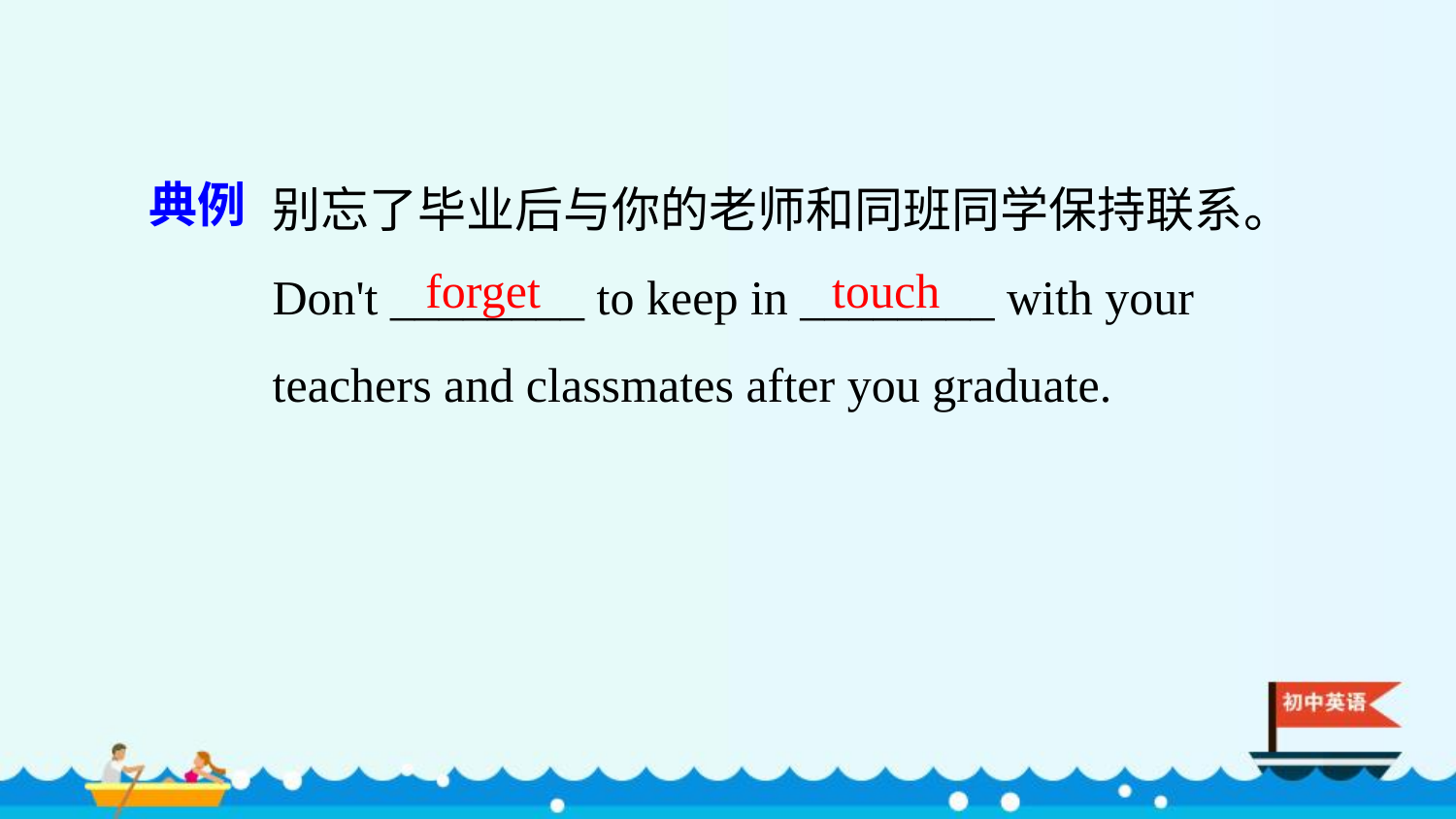

别忘了毕业后与你的老师和同班同学保持联系。
Don't ________ to keep in ________ with your teachers and classmates after you graduate.
典例
forget                        touch